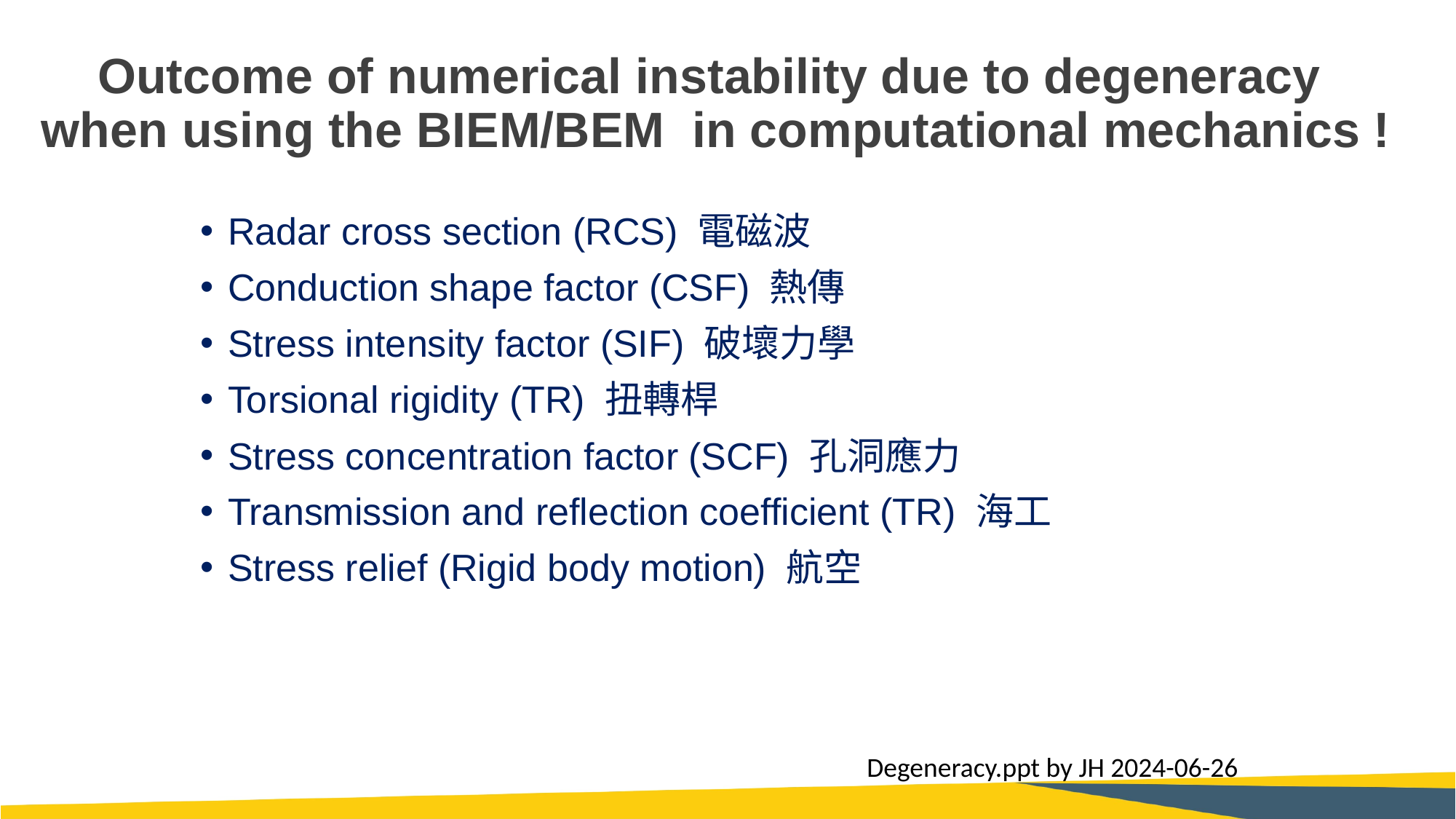

# Outcome of numerical instability due to degeneracy when using the BIEM/BEM  in computational mechanics !
Radar cross section (RCS) 電磁波
Conduction shape factor (CSF) 熱傳
Stress intensity factor (SIF) 破壞力學
Torsional rigidity (TR) 扭轉桿
Stress concentration factor (SCF) 孔洞應力
Transmission and reflection coefficient (TR) 海工
Stress relief (Rigid body motion) 航空
Degeneracy.ppt by JH 2024-06-26
Degeneracy.ppt by JH 2024-06-26